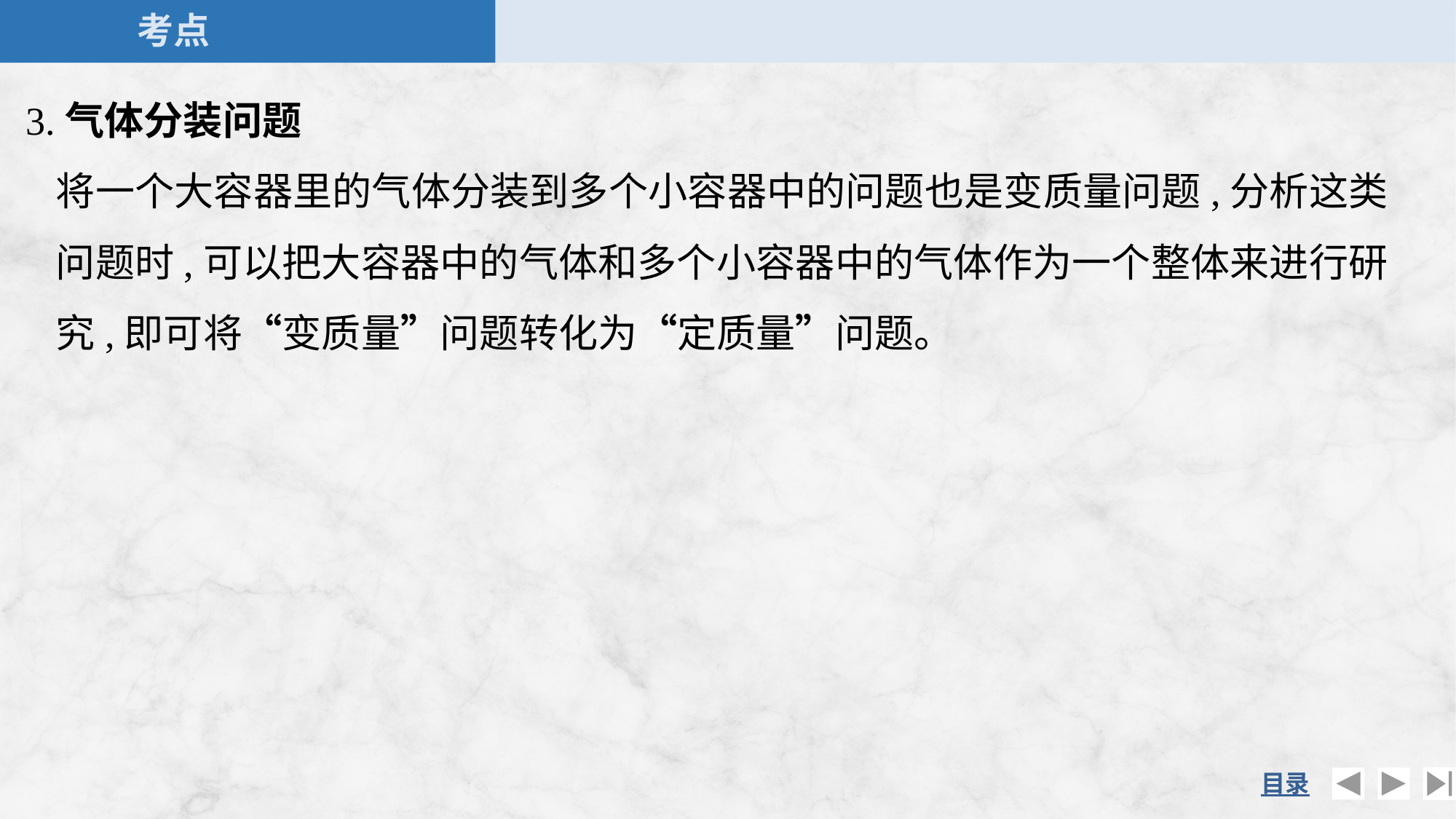

3.气体分装问题
	将一个大容器里的气体分装到多个小容器中的问题也是变质量问题,分析这类问题时,可以把大容器中的气体和多个小容器中的气体作为一个整体来进行研究,即可将“变质量”问题转化为“定质量”问题。